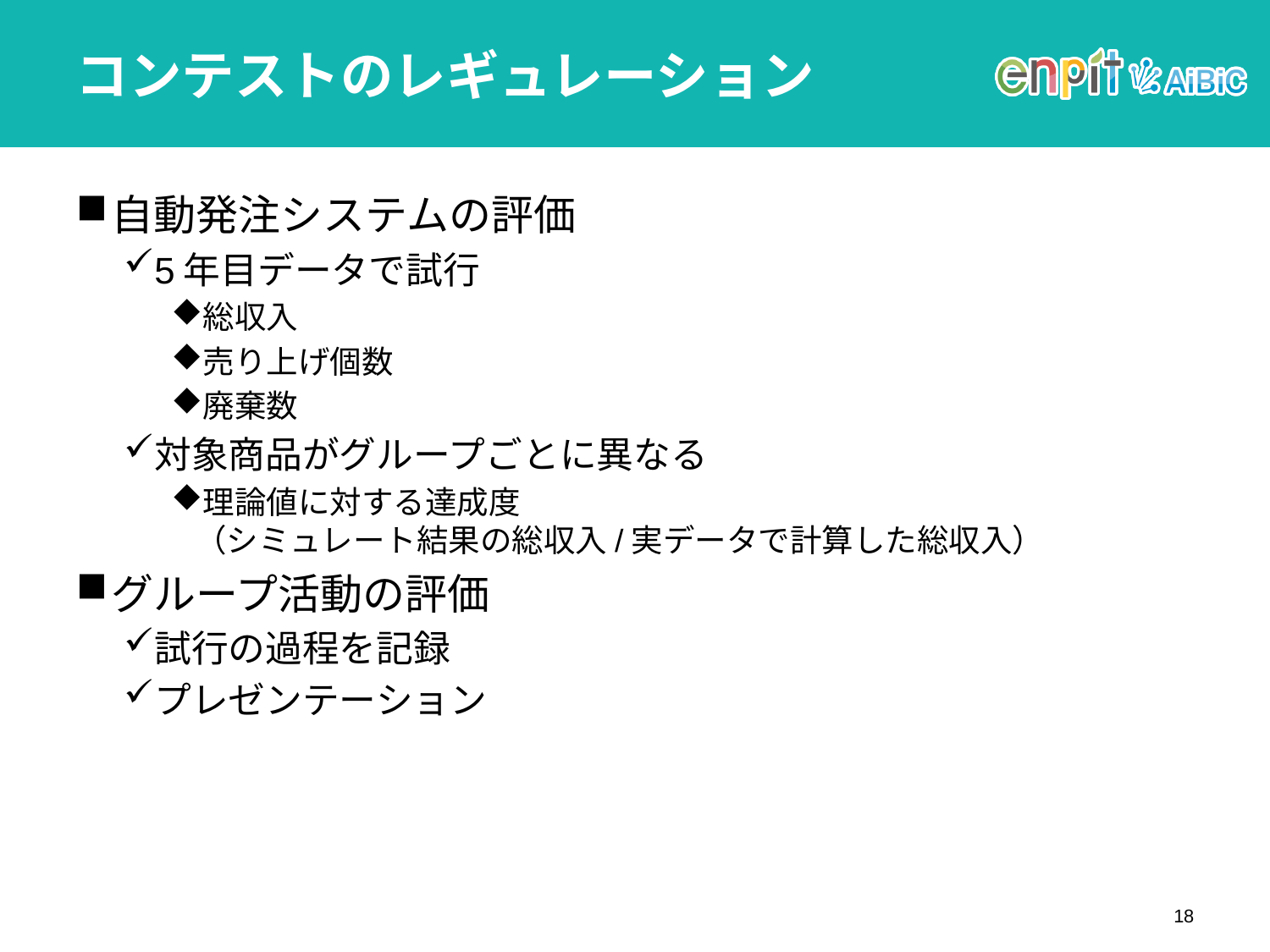

# コンテストのレギュレーション
自動発注システムの評価
5年目データで試行
総収入
売り上げ個数
廃棄数
対象商品がグループごとに異なる
理論値に対する達成度
（シミュレート結果の総収入/実データで計算した総収入）
グループ活動の評価
試行の過程を記録
プレゼンテーション
18